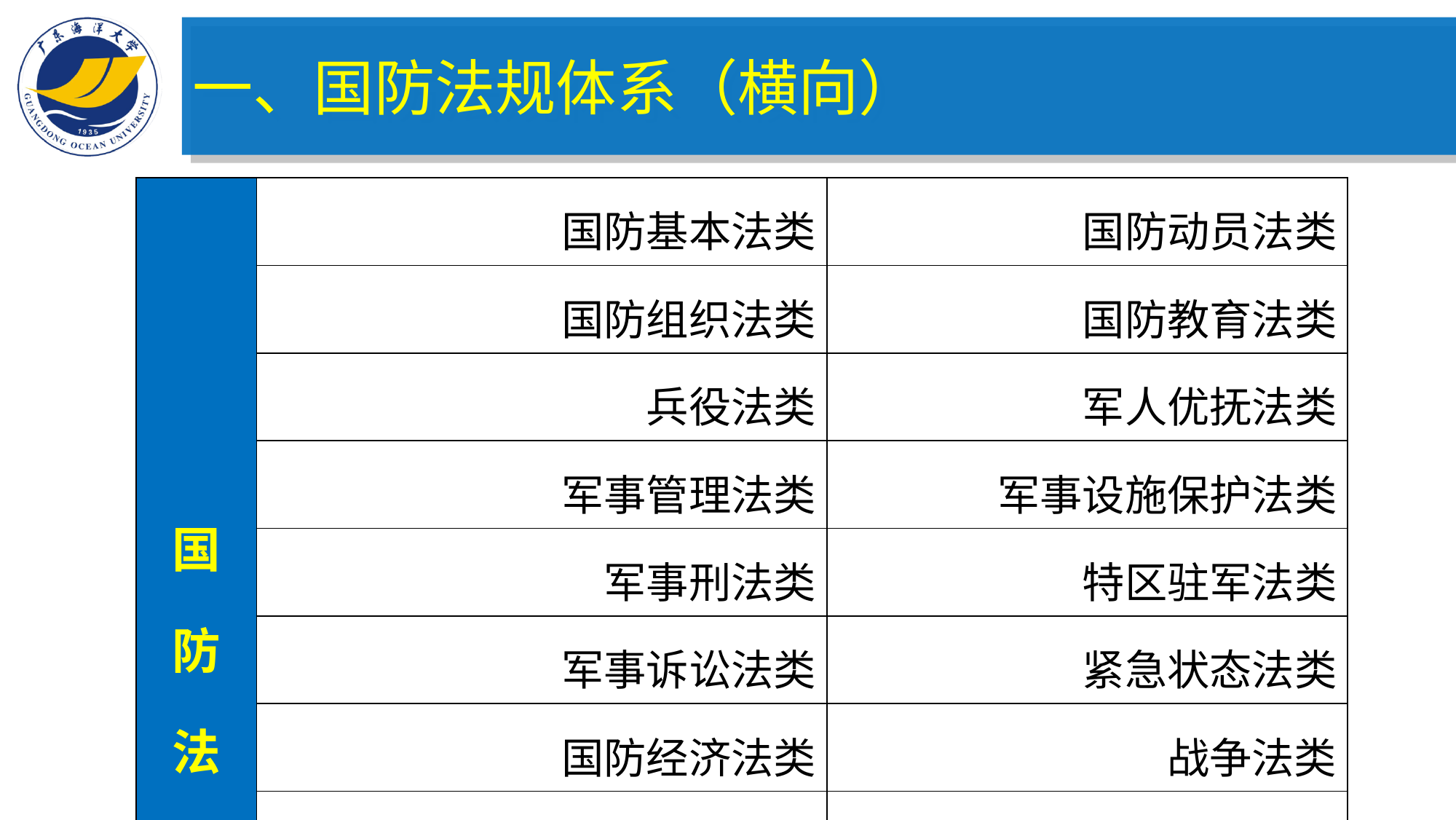

一、国防法规体系（横向）
| 国 防 法 规 门 类 | 国防基本法类 | 国防动员法类 |
| --- | --- | --- |
|  | 国防组织法类 | 国防教育法类 |
|  | 兵役法类 | 军人优抚法类 |
|  | 军事管理法类 | 军事设施保护法类 |
|  | 军事刑法类 | 特区驻军法类 |
|  | 军事诉讼法类 | 紧急状态法类 |
|  | 国防经济法类 | 战争法类 |
|  | 国防科技工业法类 | 对外军事关系法类 |